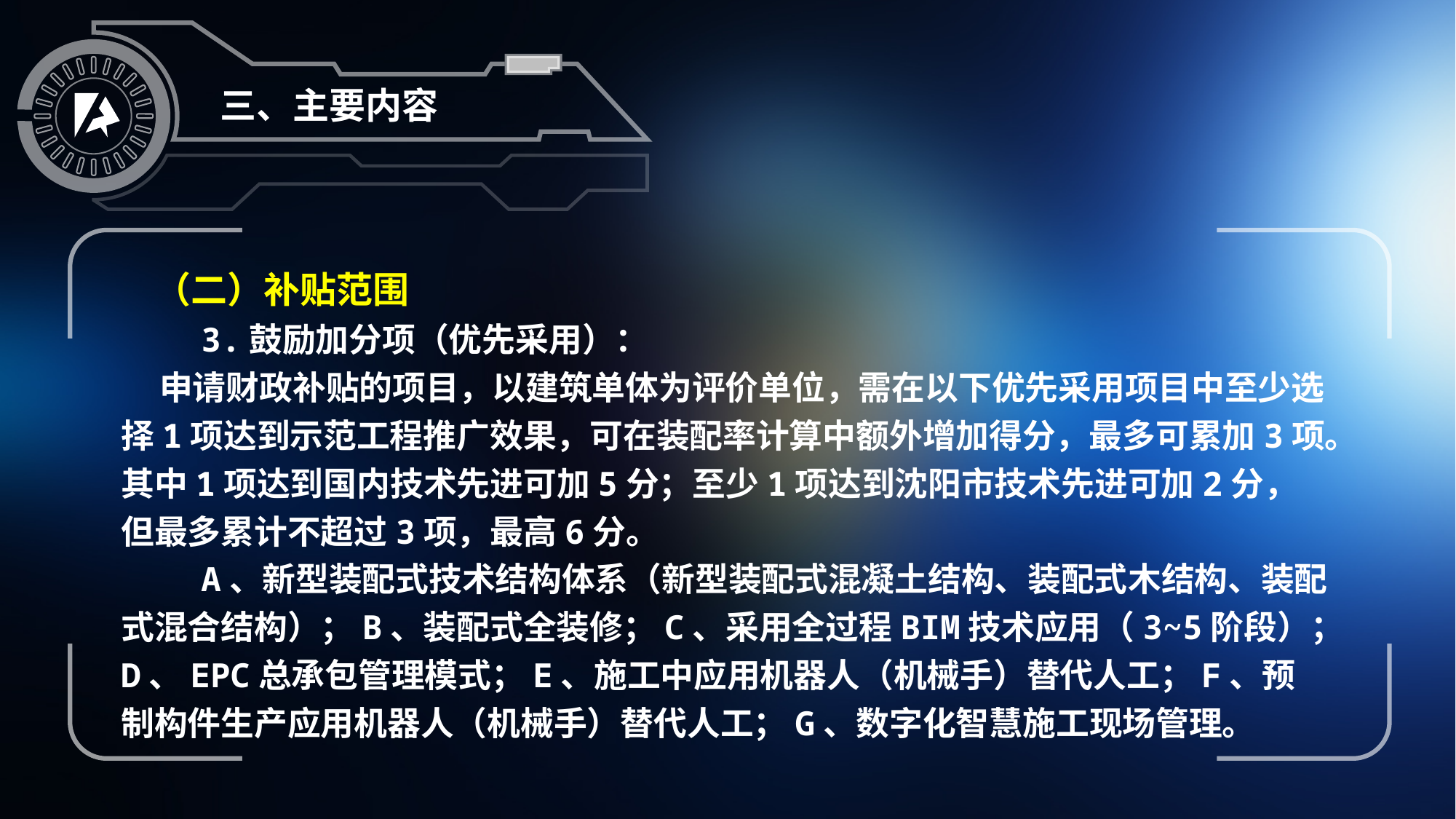

三、主要内容

   （二）补贴范围
    3.鼓励加分项（优先采用）：
    申请财政补贴的项目，以建筑单体为评价单位，需在以下优先采用项目中至少选择1项达到示范工程推广效果，可在装配率计算中额外增加得分，最多可累加3项。其中1项达到国内技术先进可加5分；至少1项达到沈阳市技术先进可加2分，但最多累计不超过3项，最高6分。
    A、新型装配式技术结构体系（新型装配式混凝土结构、装配式木结构、装配式混合结构）；B、装配式全装修；C、采用全过程BIM技术应用（3~5阶段）；D、EPC总承包管理模式；E、施工中应用机器人（机械手）替代人工；F、预制构件生产应用机器人（机械手）替代人工；G、数字化智慧施工现场管理。